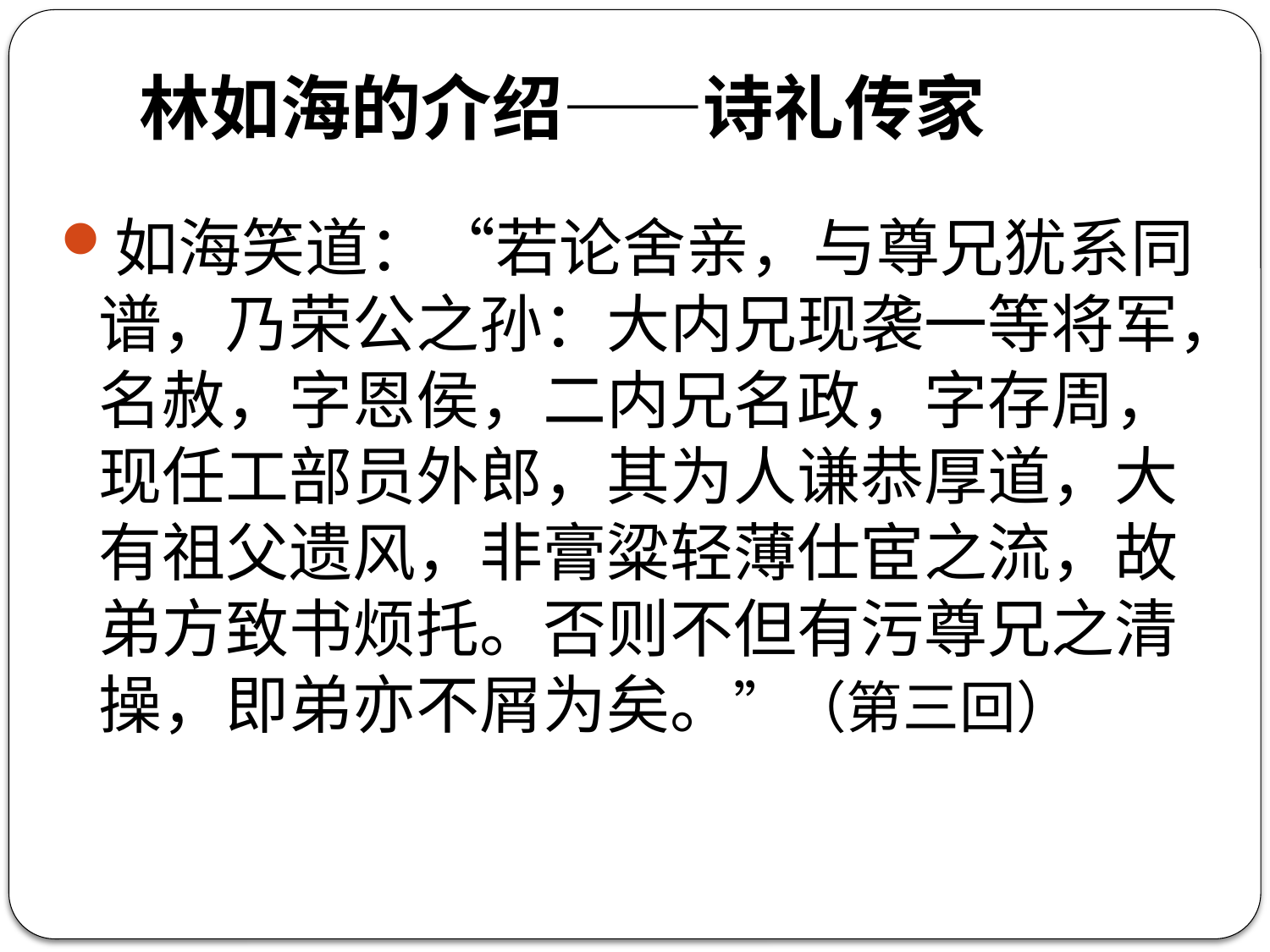

# 林如海的介绍——诗礼传家
如海笑道：“若论舍亲，与尊兄犹系同谱，乃荣公之孙：大内兄现袭一等将军，名赦，字恩侯，二内兄名政，字存周，现任工部员外郎，其为人谦恭厚道，大有祖父遗风，非膏粱轻薄仕宦之流，故弟方致书烦托。否则不但有污尊兄之清操，即弟亦不屑为矣。”（第三回）